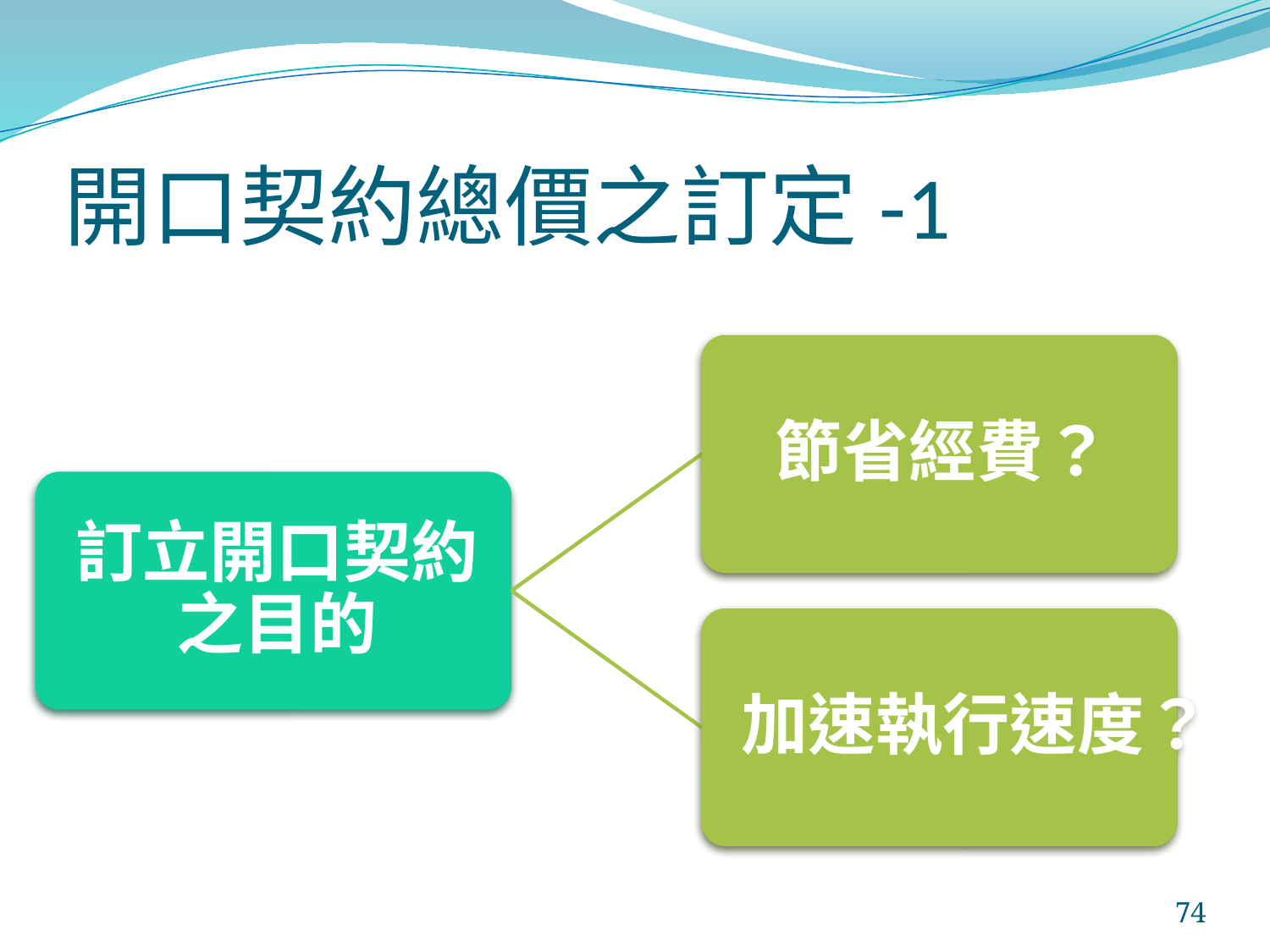

# 開口契約總價之訂定-1
訂立開口契約之目的

節省經費？

加速執行速度？
訂立開口契約之目的

節省經費？

100萬標剩30萬 如何充分利用?
74